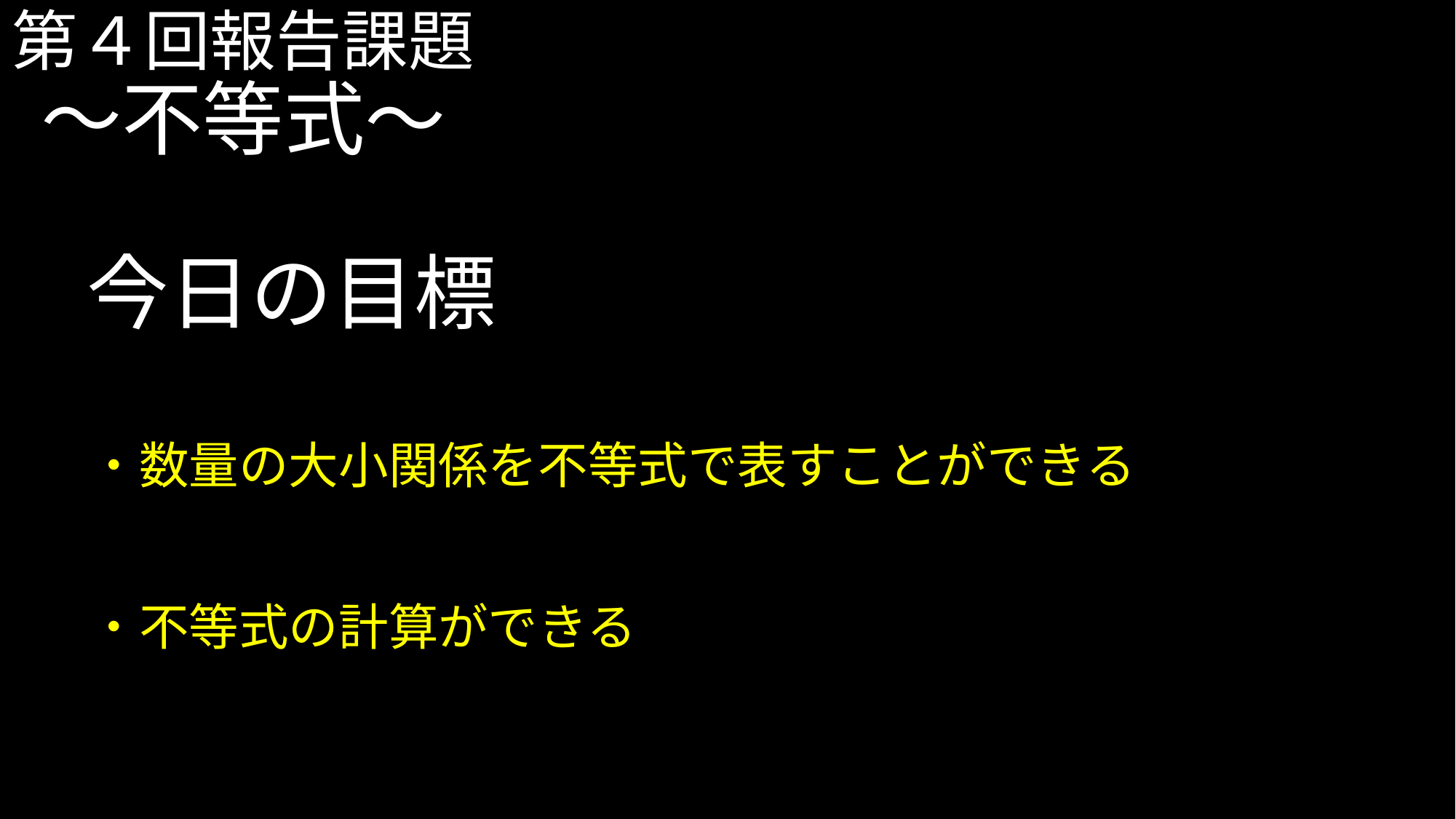

# 第４回報告課題 ～不等式～
今日の目標
・数量の大小関係を不等式で表すことができる

・不等式の計算ができる